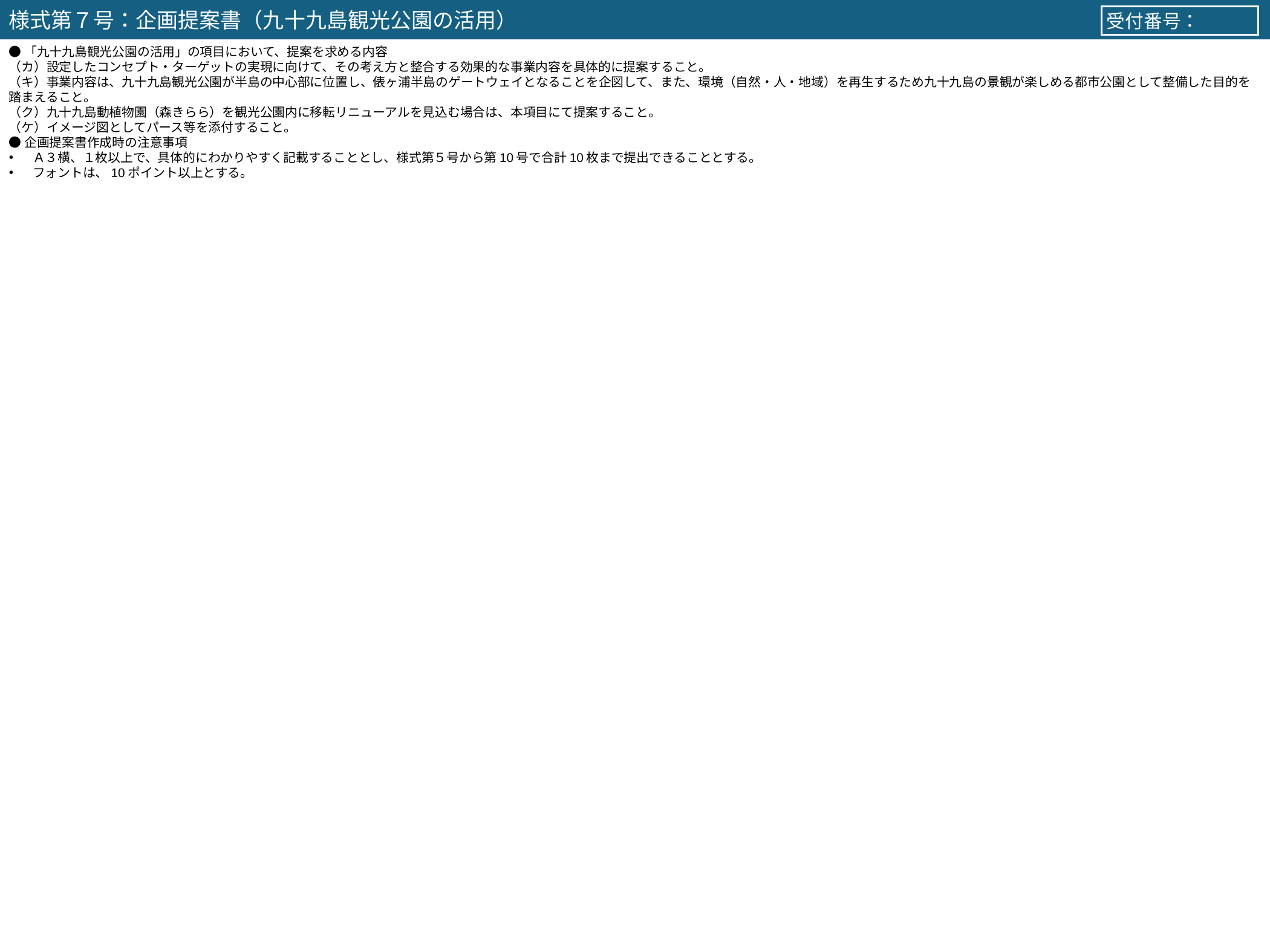

様式第７号：企画提案書（九十九島観光公園の活用）
受付番号：
●「九十九島観光公園の活用」の項目において、提案を求める内容
（カ）設定したコンセプト・ターゲットの実現に向けて、その考え方と整合する効果的な事業内容を具体的に提案すること。
（キ）事業内容は、九十九島観光公園が半島の中心部に位置し、俵ヶ浦半島のゲートウェイとなることを企図して、また、環境（自然・人・地域）を再生するため九十九島の景観が楽しめる都市公園として整備した目的を踏まえること。
（ク）九十九島動植物園（森きらら）を観光公園内に移転リニューアルを見込む場合は、本項目にて提案すること。
（ケ）イメージ図としてパース等を添付すること。
●企画提案書作成時の注意事項
Ａ３横、１枚以上で、具体的にわかりやすく記載することとし、様式第５号から第10号で合計10枚まで提出できることとする。
フォントは、10ポイント以上とする。